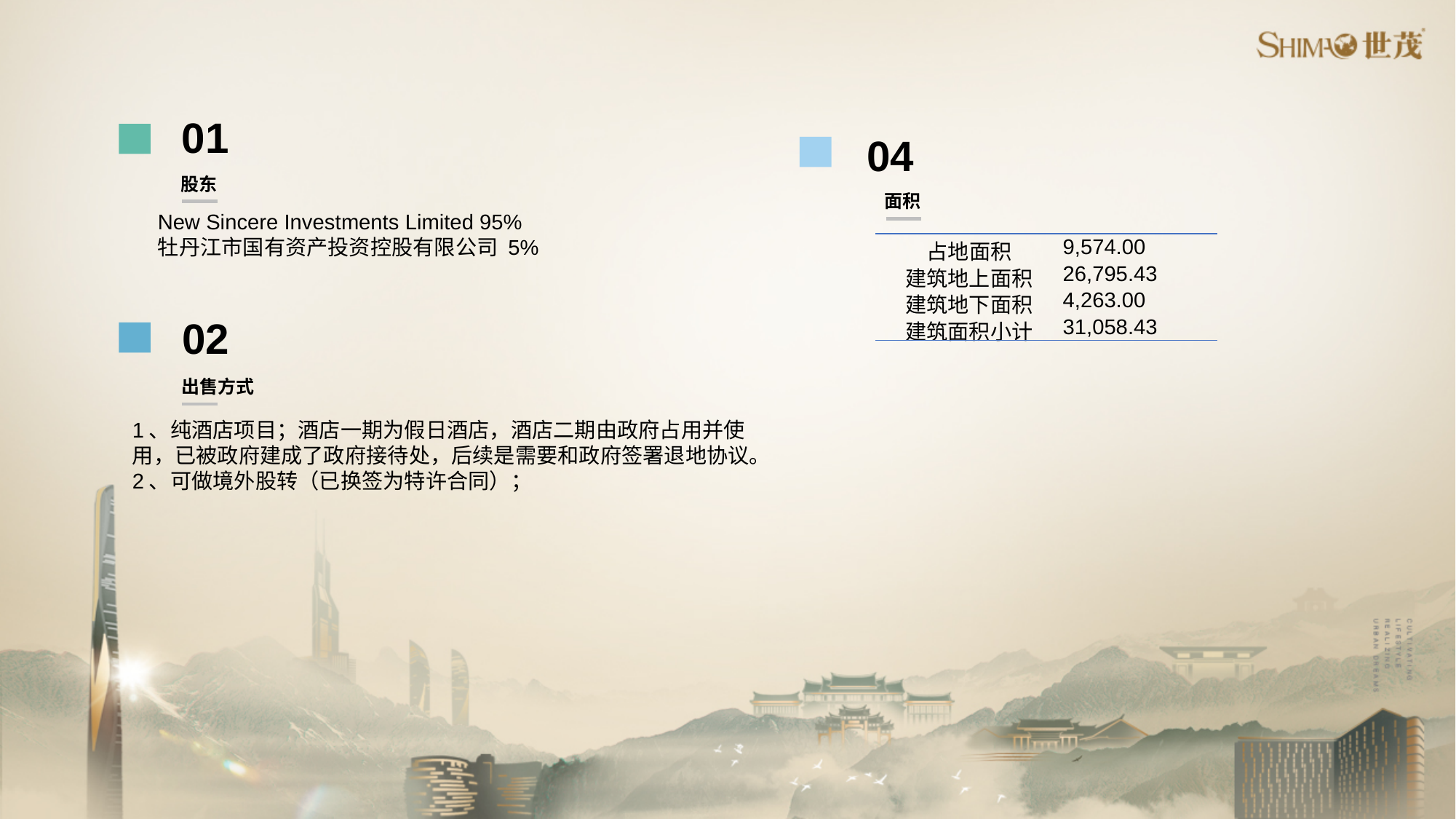

01
04

股东
面积
New Sincere Investments Limited 95%
牡丹江市国有资产投资控股有限公司 5%
| 占地面积 | 9,574.00 |
| --- | --- |
| 建筑地上面积 | 26,795.43 |
| 建筑地下面积 | 4,263.00 |
| 建筑面积小计 | 31,058.43 |
02

出售方式
1、纯酒店项目；酒店一期为假日酒店，酒店二期由政府占用并使用，已被政府建成了政府接待处，后续是需要和政府签署退地协议。2、可做境外股转（已换签为特许合同）；